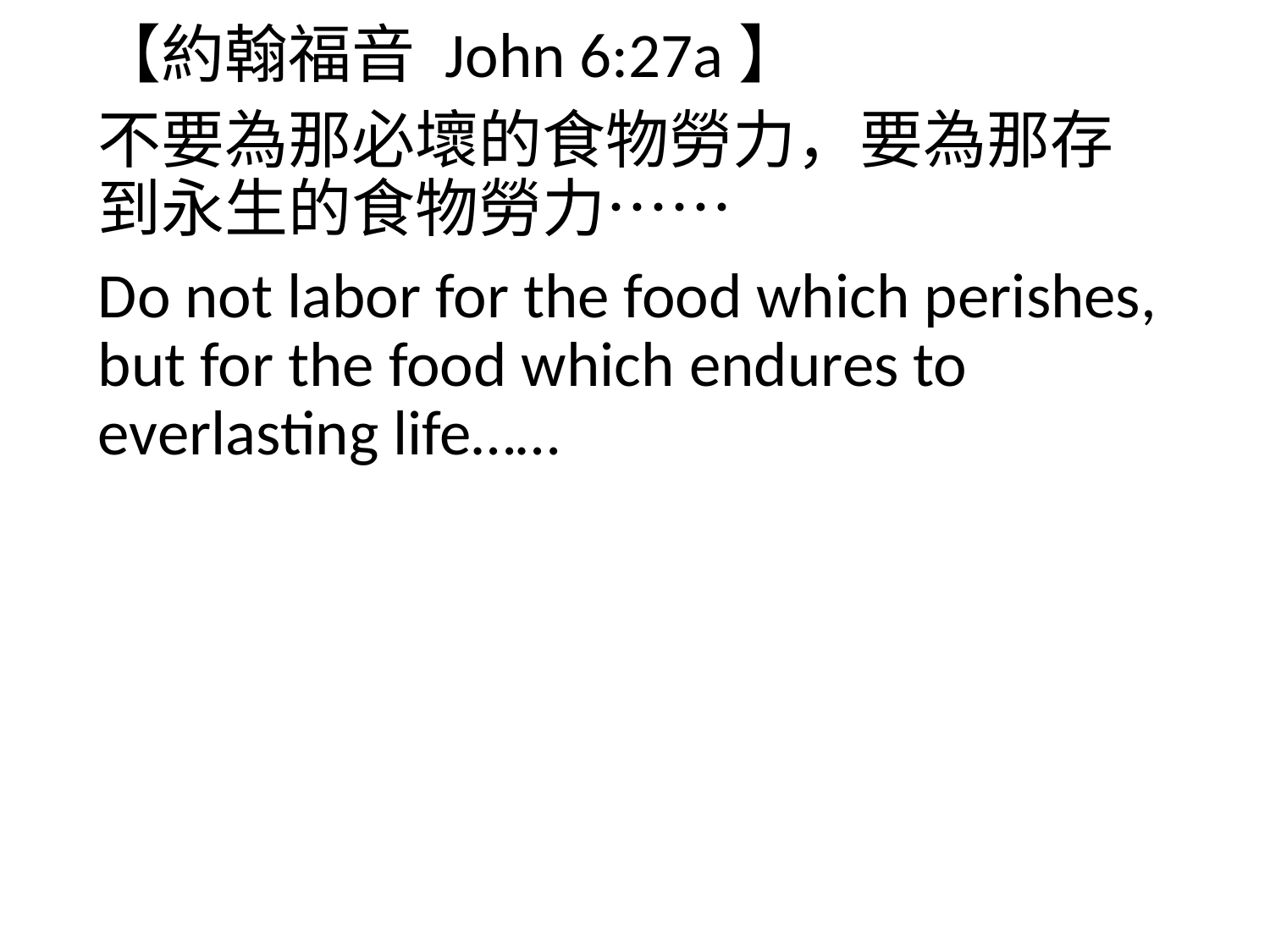

【約翰福音 John 6:27a】
不要為那必壞的食物勞力，要為那存到永生的食物勞力……
Do not labor for the food which perishes, but for the food which endures to everlasting life……